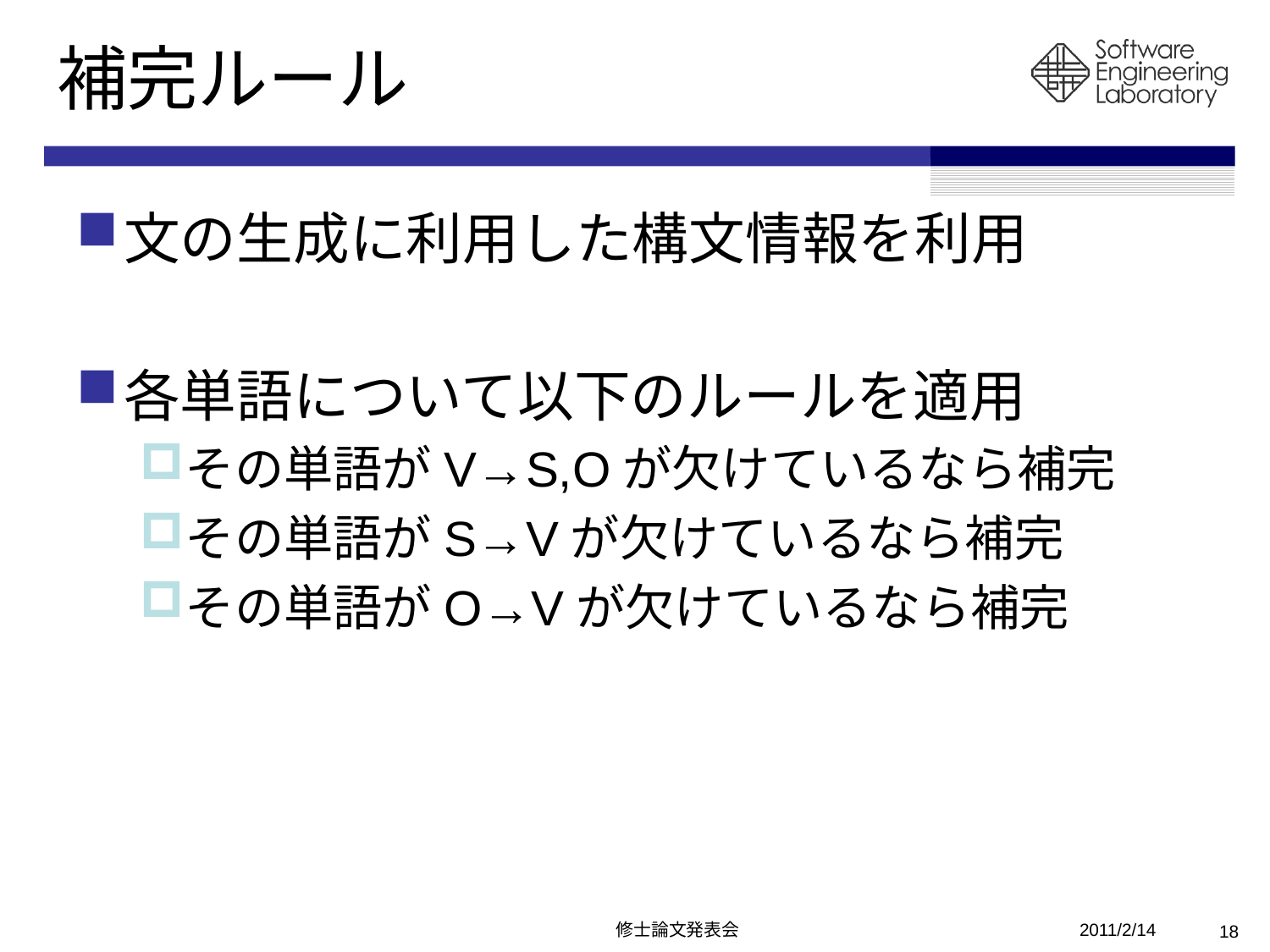

# 補完ルール
文の生成に利用した構文情報を利用

各単語について以下のルールを適用
その単語がV→S,Oが欠けているなら補完
その単語がS→Vが欠けているなら補完
その単語がO→Vが欠けているなら補完
修士論文発表会
2011/2/14
18